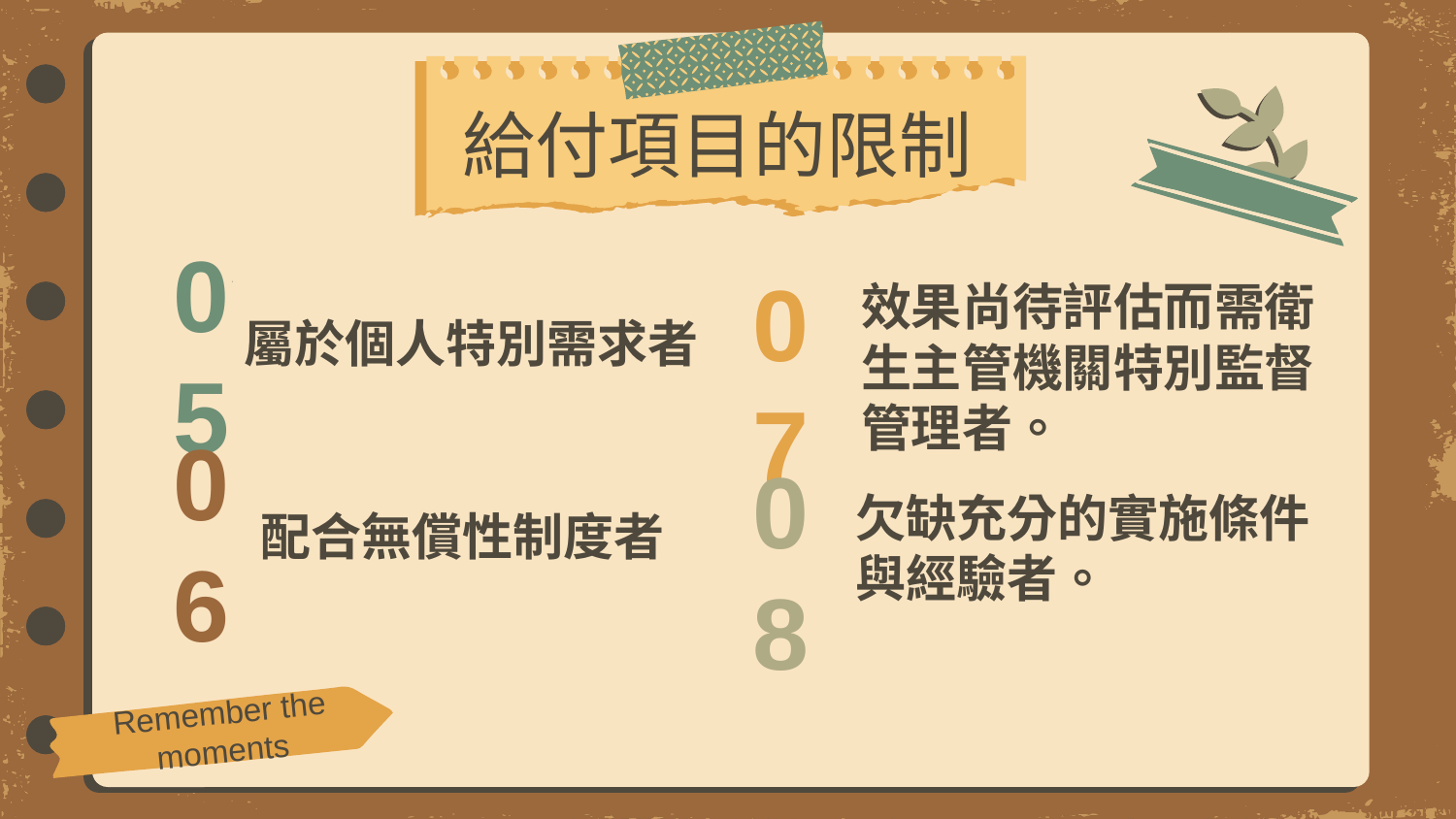

給付項目的限制

# 05

07
屬於個人特別需求者
效果尚待評估而需衛生主管機關特別監督管理者。

06
08
配合無償性制度者

欠缺充分的實施條件與經驗者。

Remember the moments